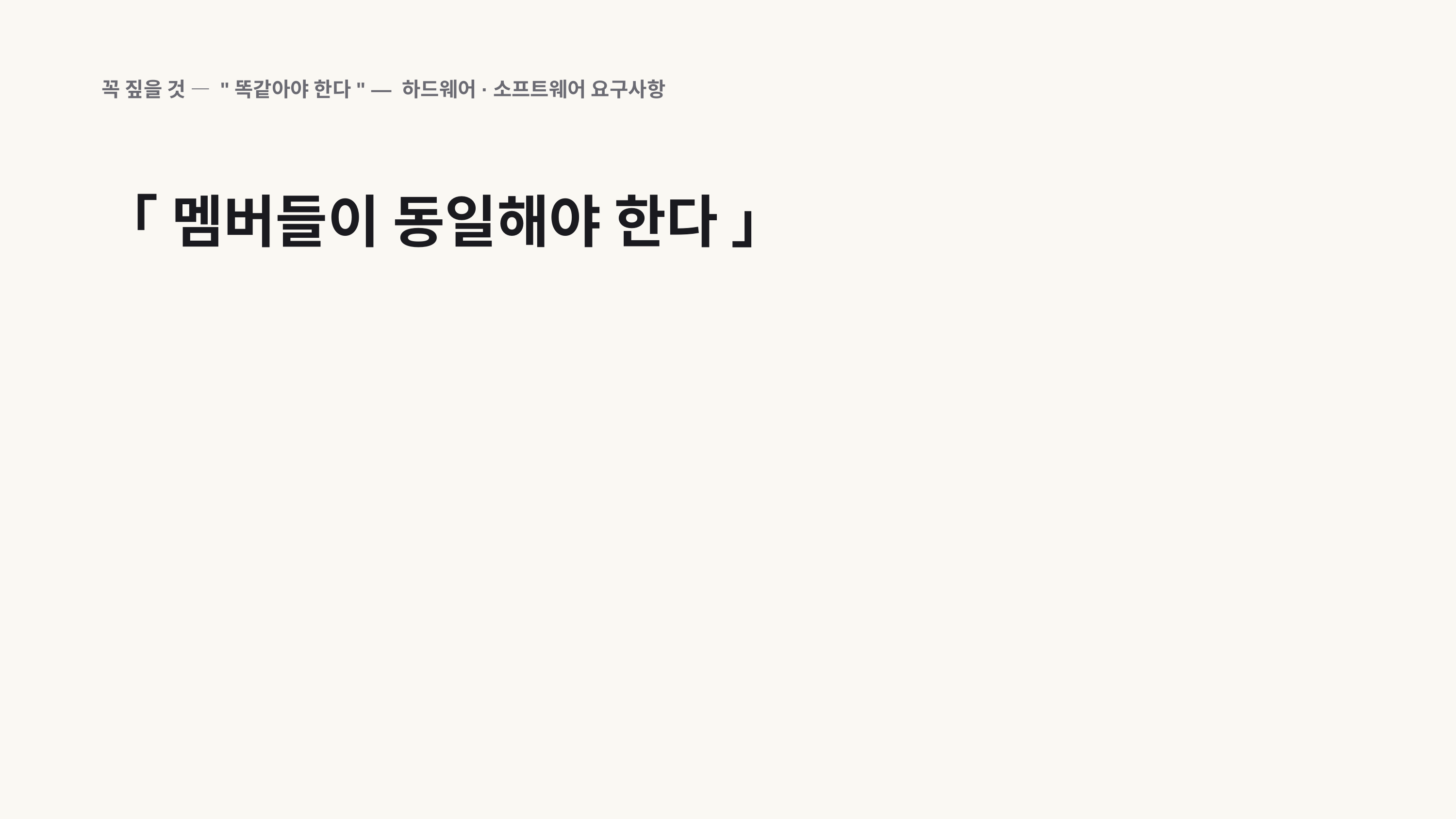

꼭 짚을 것 — "똑같아야 한다" — 하드웨어·소프트웨어 요구사항
「 멤버들이 동일해야 한다 」